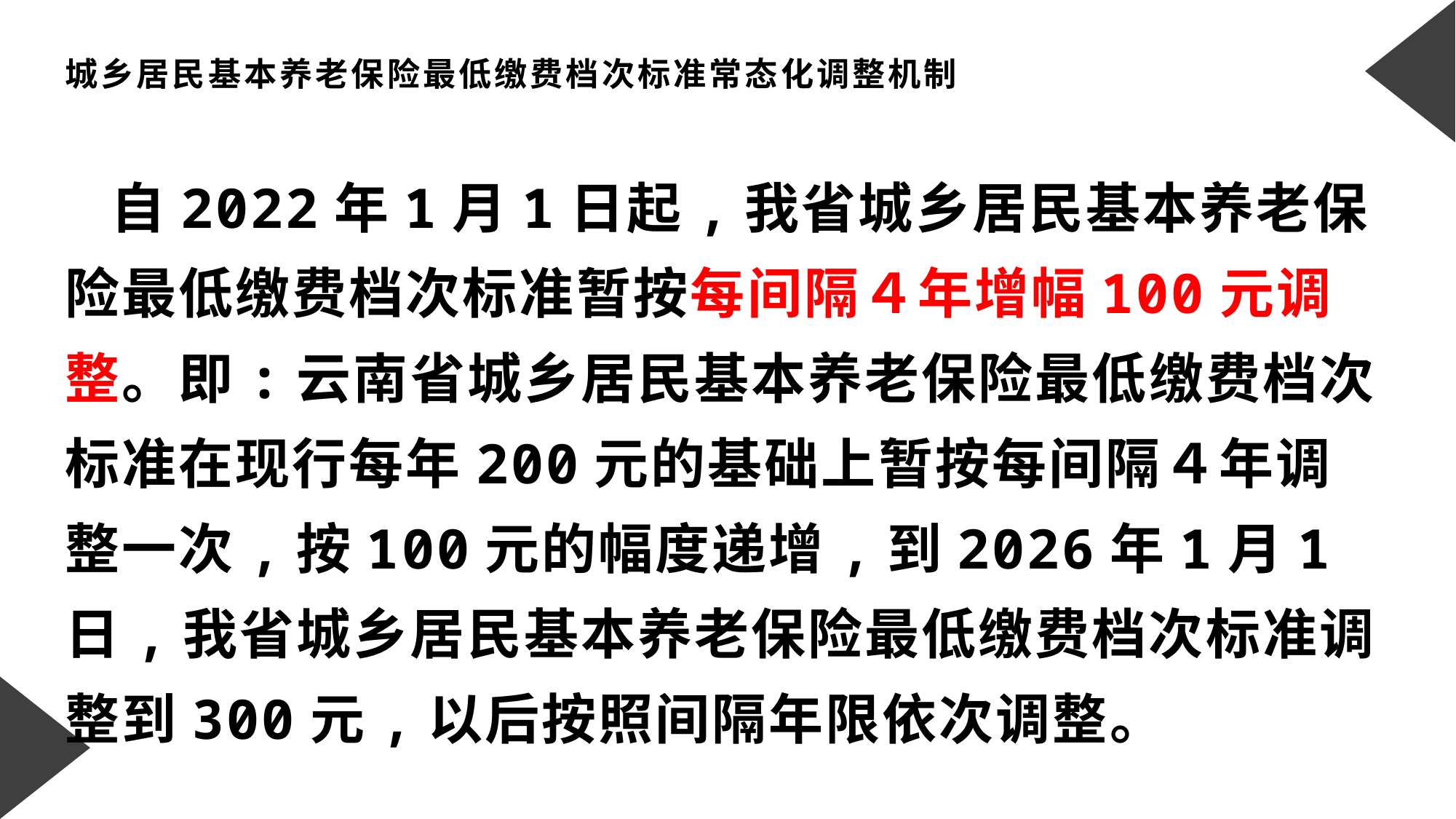

# 城乡居民基本养老保险最低缴费档次标准常态化调整机制
   自2022年1月1日起,我省城乡居民基本养老保险最低缴费档次标准暂按每间隔４年增幅100元调整。即:云南省城乡居民基本养老保险最低缴费档次标准在现行每年200元的基础上暂按每间隔４年调整一次,按100元的幅度递增,到2026年1月1日,我省城乡居民基本养老保险最低缴费档次标准调整到300元,以后按照间隔年限依次调整。